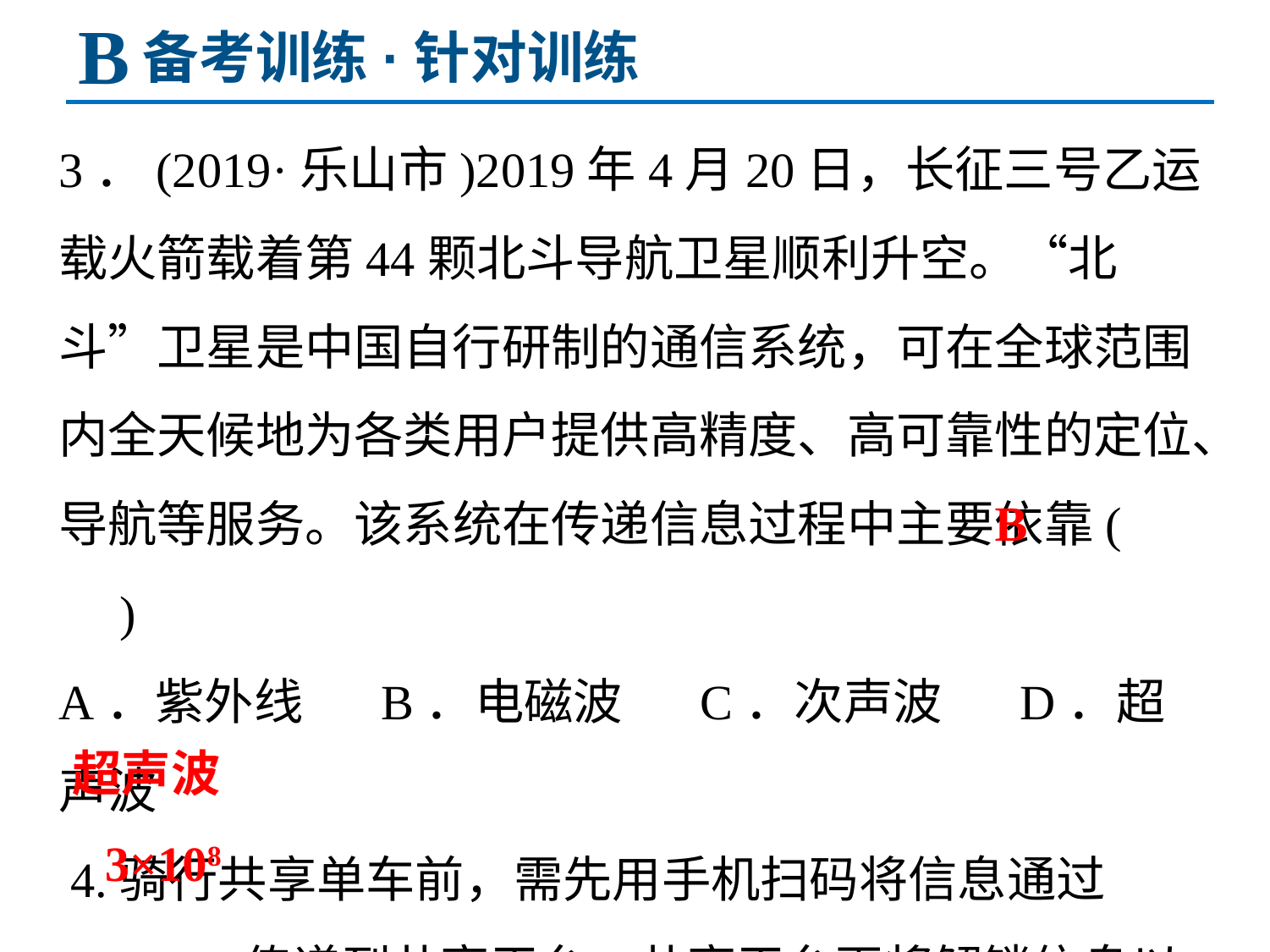

B
备考训练·针对训练
3．(2019·乐山市)2019年4月20日，长征三号乙运载火箭载着第44颗北斗导航卫星顺利升空。“北斗”卫星是中国自行研制的通信系统，可在全球范围内全天候地为各类用户提供高精度、高可靠性的定位、导航等服务。该系统在传递信息过程中主要依靠(　　)
A．紫外线      B．电磁波      C．次声波      D．超声波
 4.骑行共享单车前，需先用手机扫码将信息通过_______传递到共享平台，共享平台再将解锁信息以________m/s的速度传递到该车，进行解锁。
B
超声波
3×108